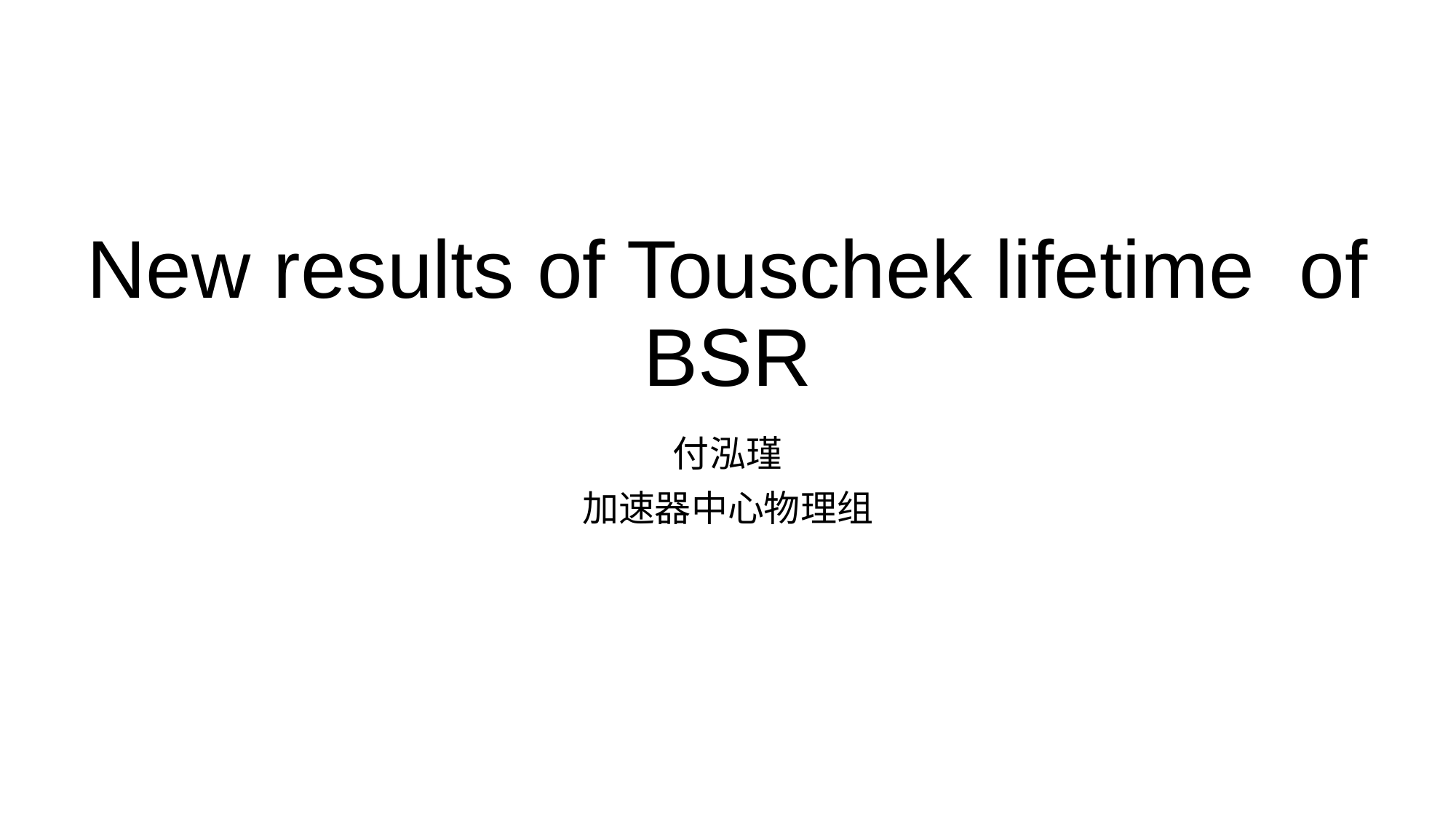

# New results of Touschek lifetime  of BSR
付泓瑾
加速器中心物理组